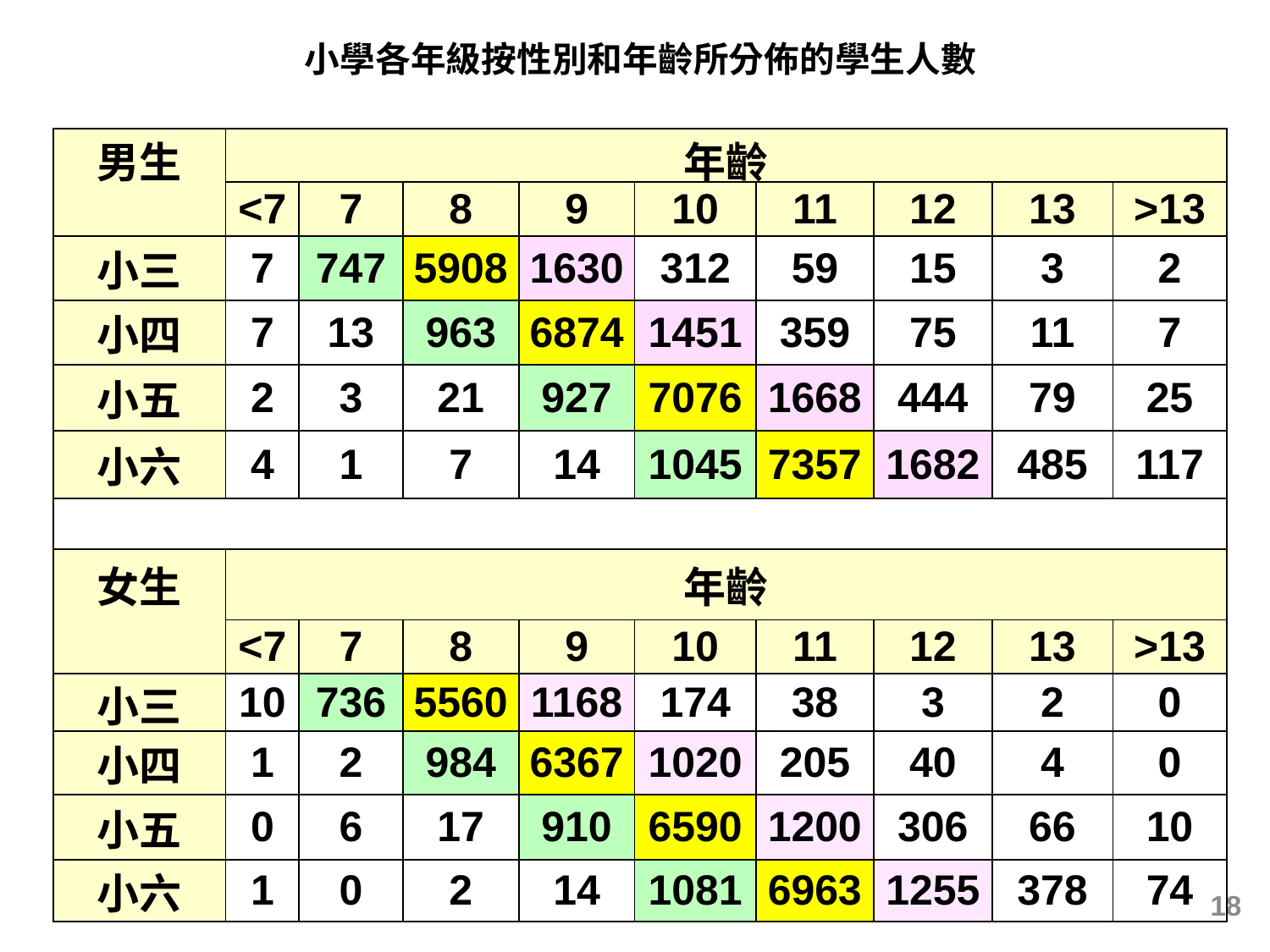

小學各年級按性別和年齡所分佈的學生人數
| 男生 | 年齡 |  |  |  |  |  |  |  |  |
| --- | --- | --- | --- | --- | --- | --- | --- | --- | --- |
|  | <7 | 7 | 8 | 9 | 10 | 11 | 12 | 13 | >13 |
| 小三 | 7 | 747 | 5908 | 1630 | 312 | 59 | 15 | 3 | 2 |
| 小四 | 7 | 13 | 963 | 6874 | 1451 | 359 | 75 | 11 | 7 |
| 小五 | 2 | 3 | 21 | 927 | 7076 | 1668 | 444 | 79 | 25 |
| 小六 | 4 | 1 | 7 | 14 | 1045 | 7357 | 1682 | 485 | 117 |
|  |  |  |  |  |  |  |  |  |  |
| 女生 | 年齡 |  |  |  |  |  |  |  |  |
|  | <7 | 7 | 8 | 9 | 10 | 11 | 12 | 13 | >13 |
| 小三 | 10 | 736 | 5560 | 1168 | 174 | 38 | 3 | 2 | 0 |
| 小四 | 1 | 2 | 984 | 6367 | 1020 | 205 | 40 | 4 | 0 |
| 小五 | 0 | 6 | 17 | 910 | 6590 | 1200 | 306 | 66 | 10 |
| 小六 | 1 | 0 | 2 | 14 | 1081 | 6963 | 1255 | 378 | 74 |
18